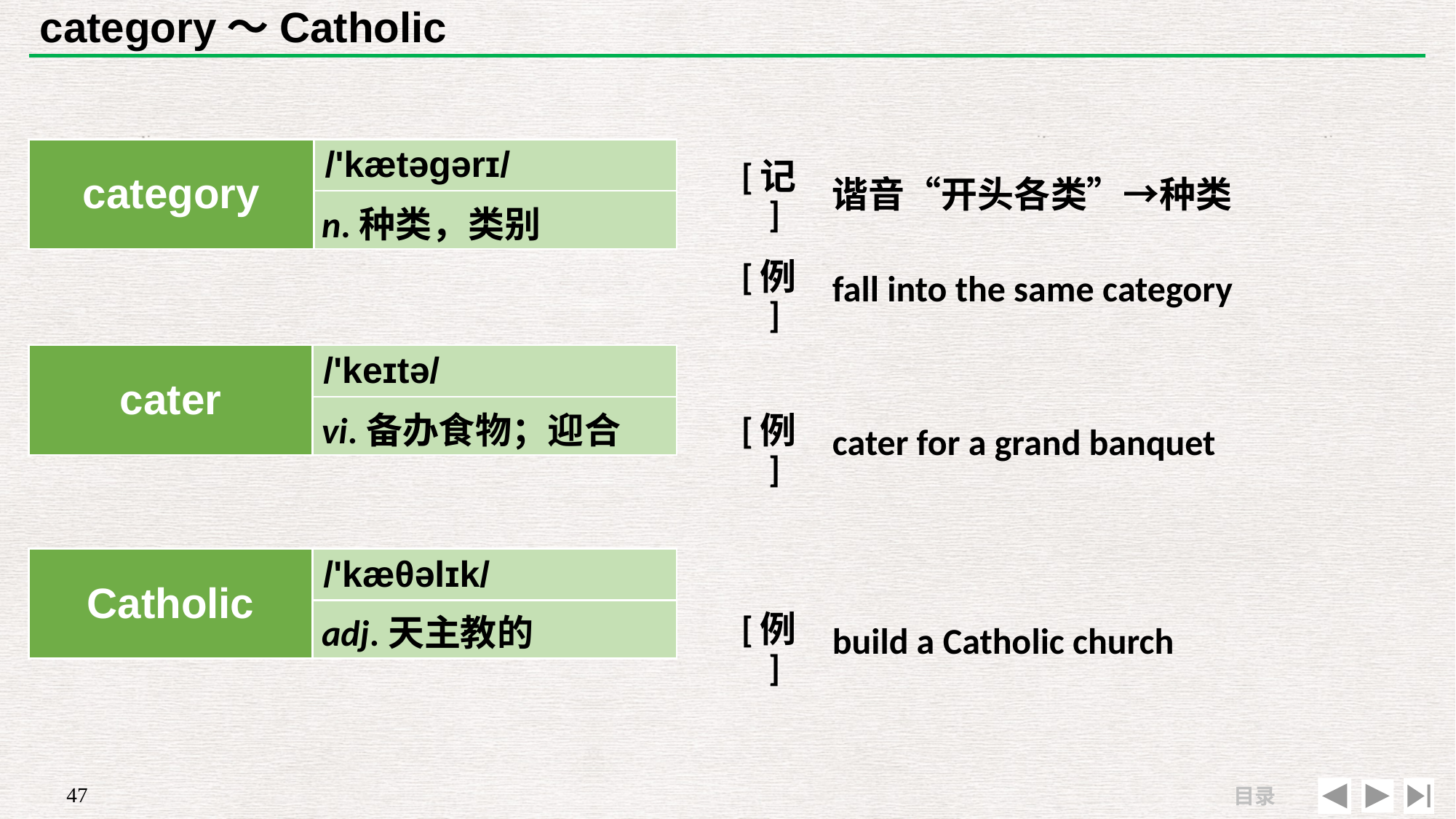

# category～Catholic

| category | /'kætəɡərɪ/ |
| --- | --- |
|  |  |
| [记] | 谐音“开头各类”→种类 |
| --- | --- |
| [例] | fall into the same category |
n.种类，类别
| cater | /'keɪtə/ |
| --- | --- |
|  |  |
|  |  |
| --- | --- |
| [例] | cater for a grand banquet |
vi.备办食物；迎合
|  |  |
| --- | --- |
| [例] | build a Catholic church |
| Catholic | /'kæθəlɪk/ |
| --- | --- |
|  |  |
adj.天主教的